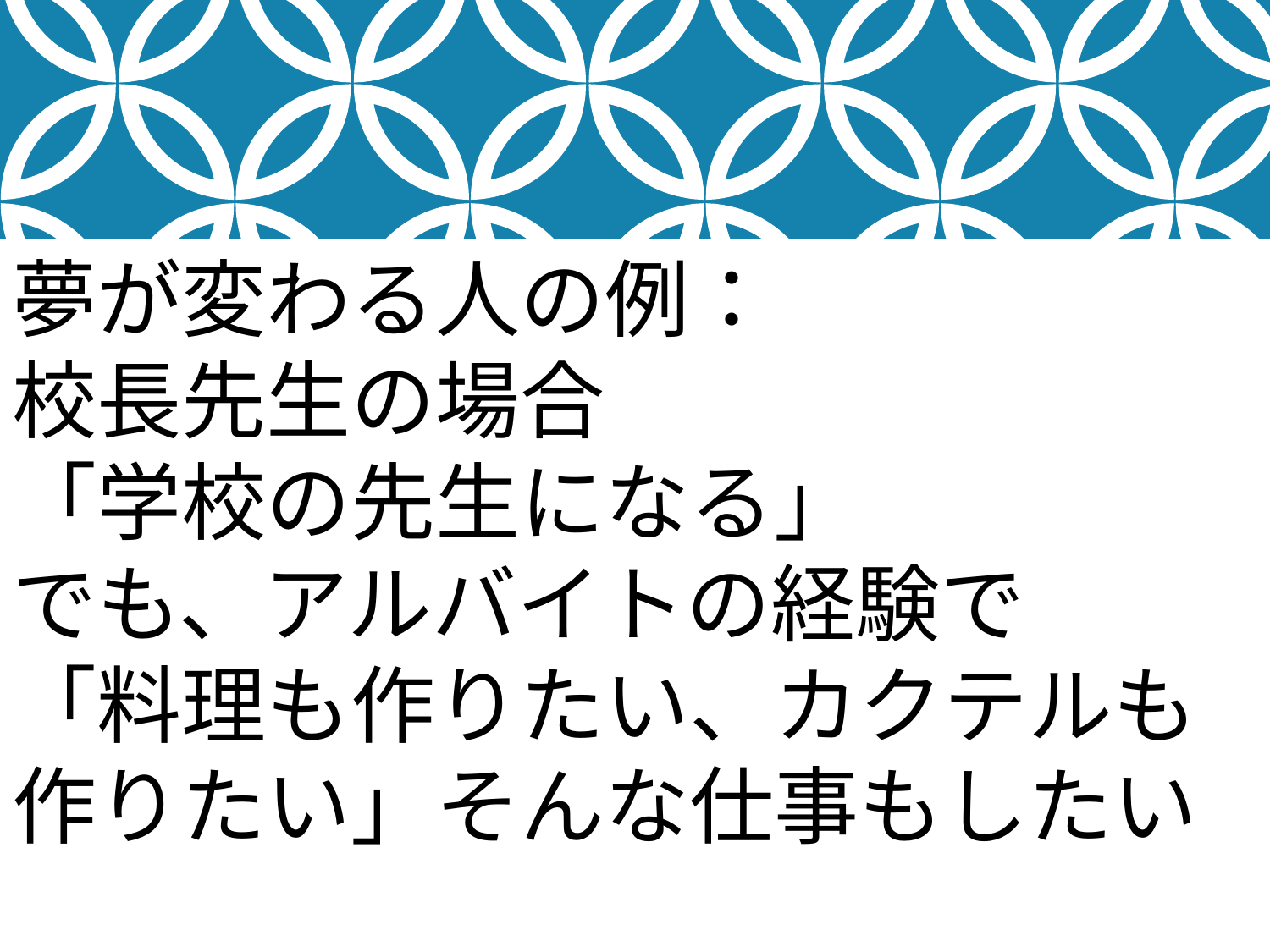

夢が変わる人の例：
校長先生の場合
「学校の先生になる」
でも、アルバイトの経験で
「料理も作りたい、カクテルも作りたい」そんな仕事もしたい